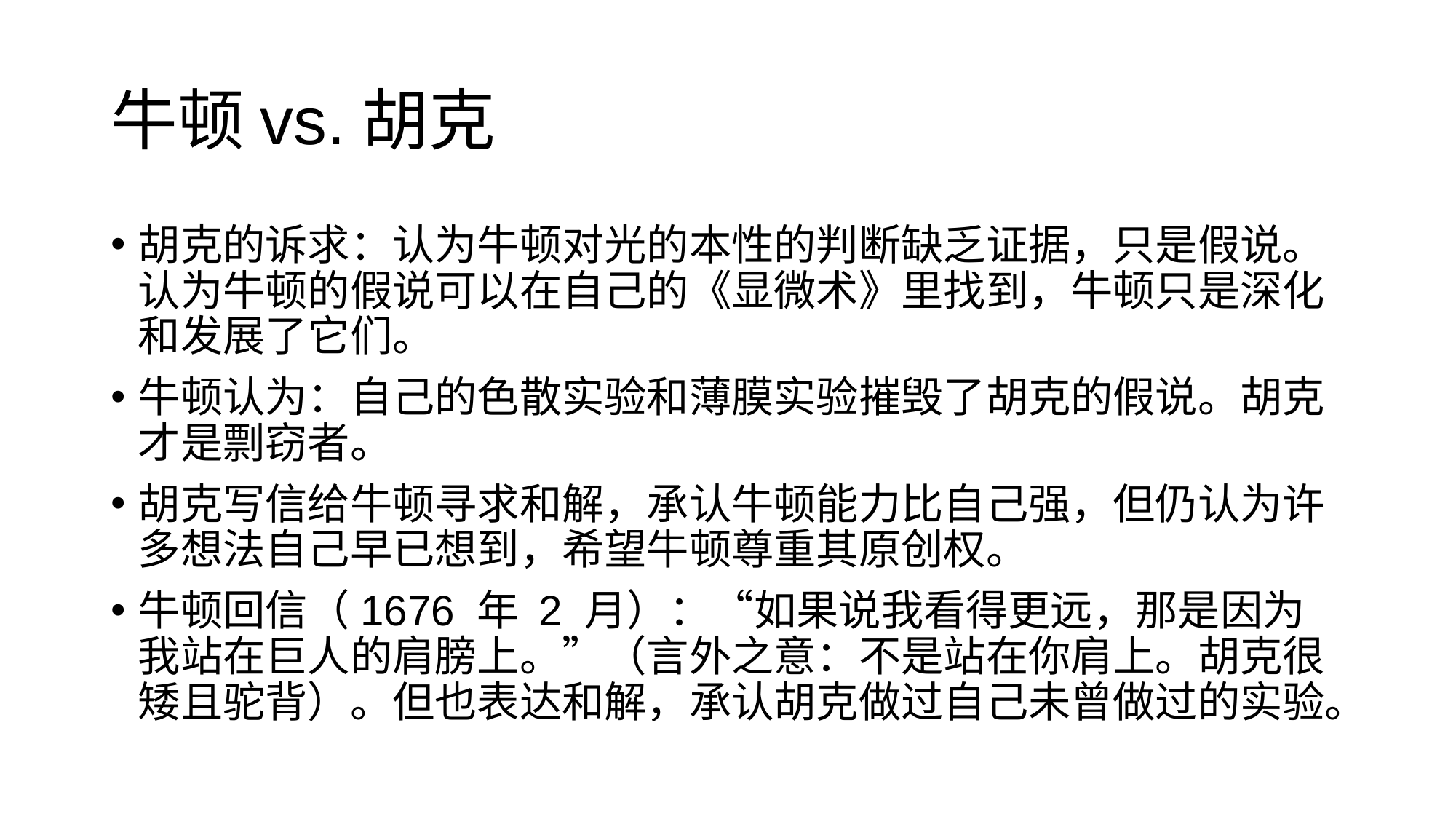

# 牛顿vs.胡克
胡克的诉求：认为牛顿对光的本性的判断缺乏证据，只是假说。认为牛顿的假说可以在自己的《显微术》里找到，牛顿只是深化和发展了它们。
牛顿认为：自己的色散实验和薄膜实验摧毁了胡克的假说。胡克才是剽窃者。
胡克写信给牛顿寻求和解，承认牛顿能力比自己强，但仍认为许多想法自己早已想到，希望牛顿尊重其原创权。
牛顿回信（1676 年 2 月）：“如果说我看得更远，那是因为我站在巨人的肩膀上。”（言外之意：不是站在你肩上。胡克很矮且驼背）。但也表达和解，承认胡克做过自己未曾做过的实验。